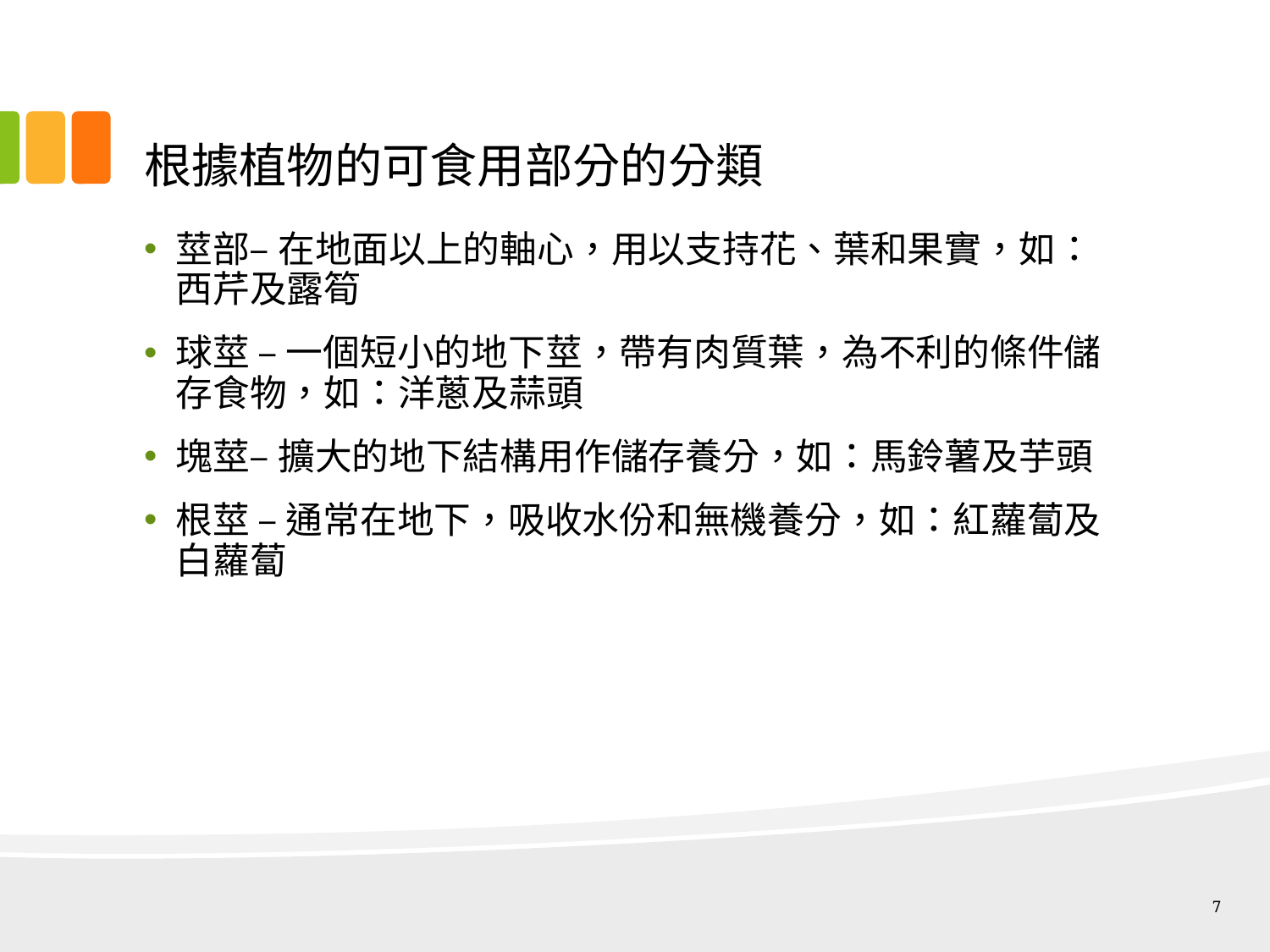

# 根據植物的可食用部分的分類
莖部– 在地面以上的軸心，用以支持花、葉和果實，如：西芹及露筍
球莖 – 一個短小的地下莖，帶有肉質葉，為不利的條件儲存食物，如：洋蔥及蒜頭
塊莖– 擴大的地下結構用作儲存養分，如：馬鈴薯及芋頭
根莖 – 通常在地下，吸收水份和無機養分，如：紅蘿蔔及白蘿蔔

7